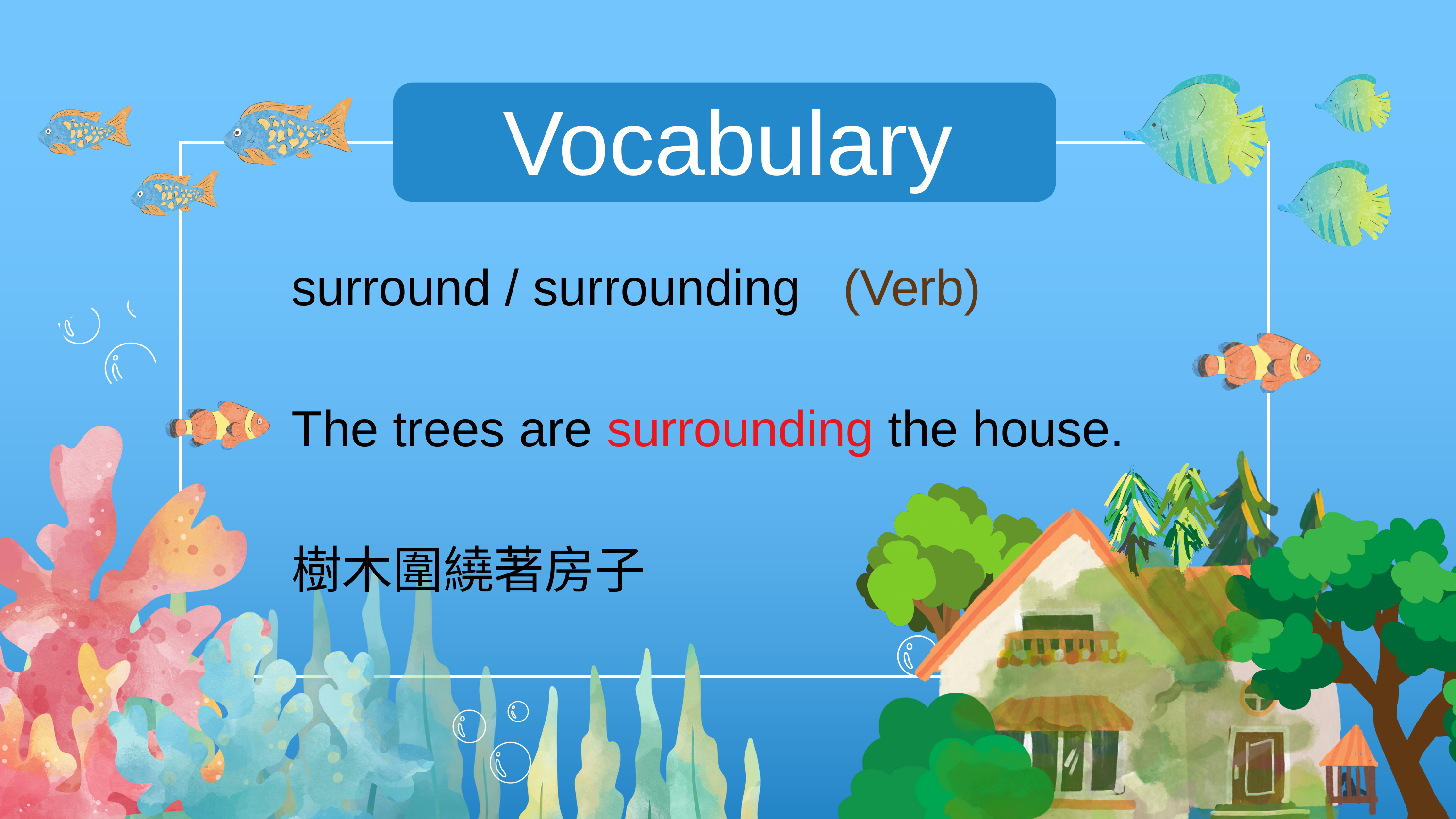

Vocabulary

surround / surrounding   (Verb)

The trees are surrounding the house.

樹木圍繞著房子